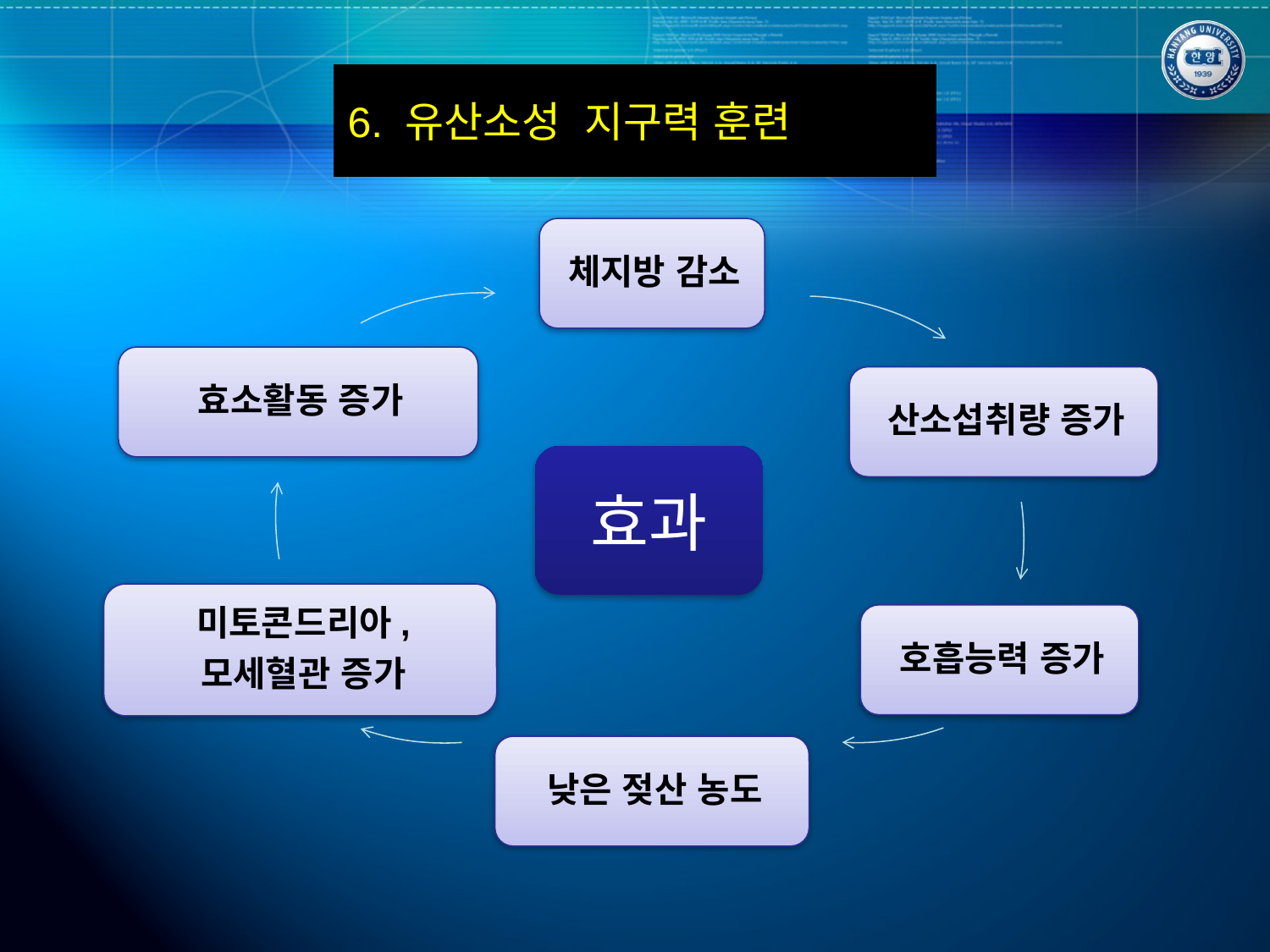

# 6. 유산소성  지구력 훈련
체지방 감소
산소섭취량 증가
호흡능력 증가
낮은 젖산 농도
미토콘드리아,
모세혈관 증가
효소활동 증가
효과